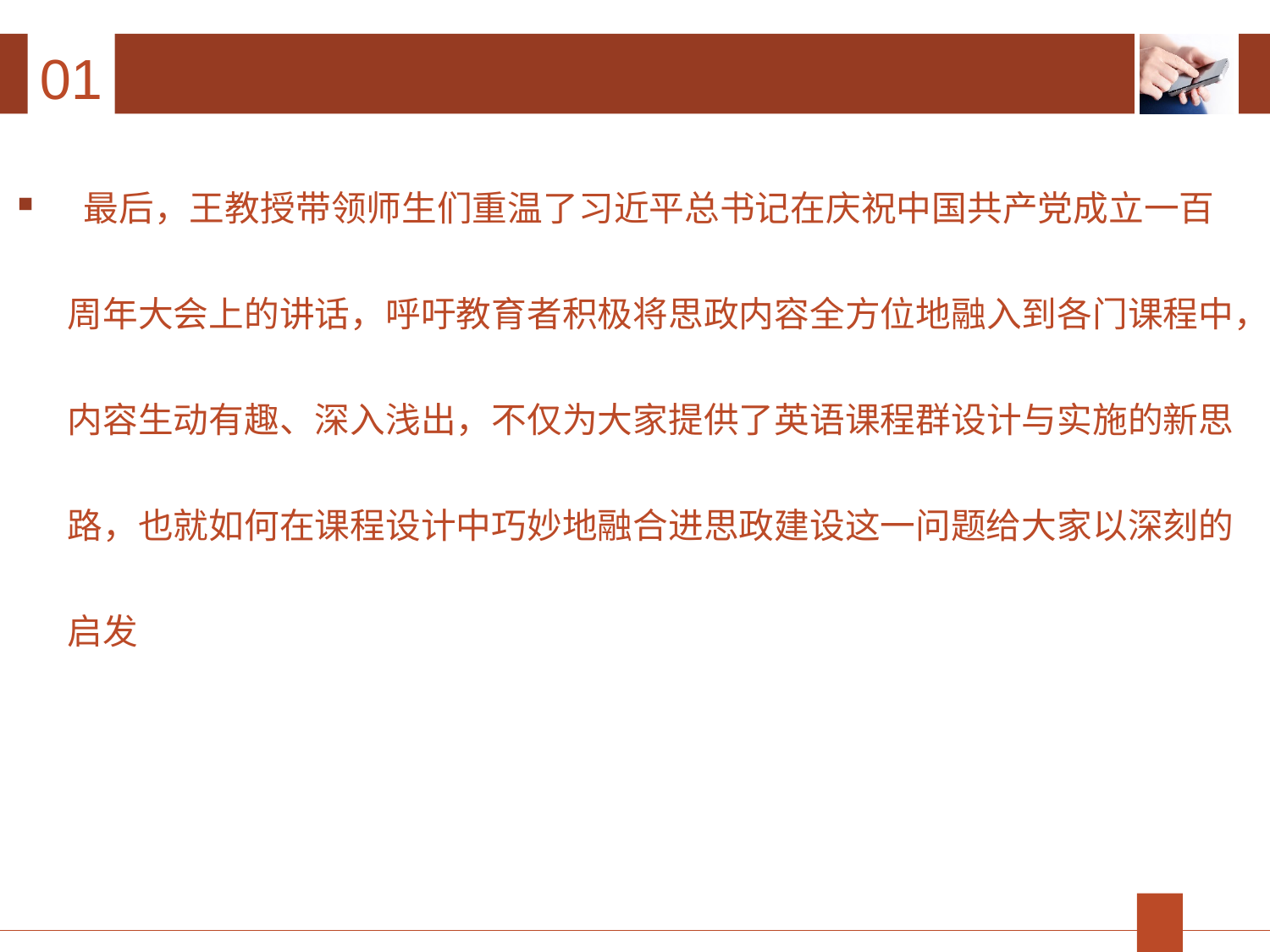

最后，王教授带领师生们重温了习近平总书记在庆祝中国共产党成立一百周年大会上的讲话，呼吁教育者积极将思政内容全方位地融入到各门课程中，内容生动有趣、深入浅出，不仅为大家提供了英语课程群设计与实施的新思路，也就如何在课程设计中巧妙地融合进思政建设这一问题给大家以深刻的启发